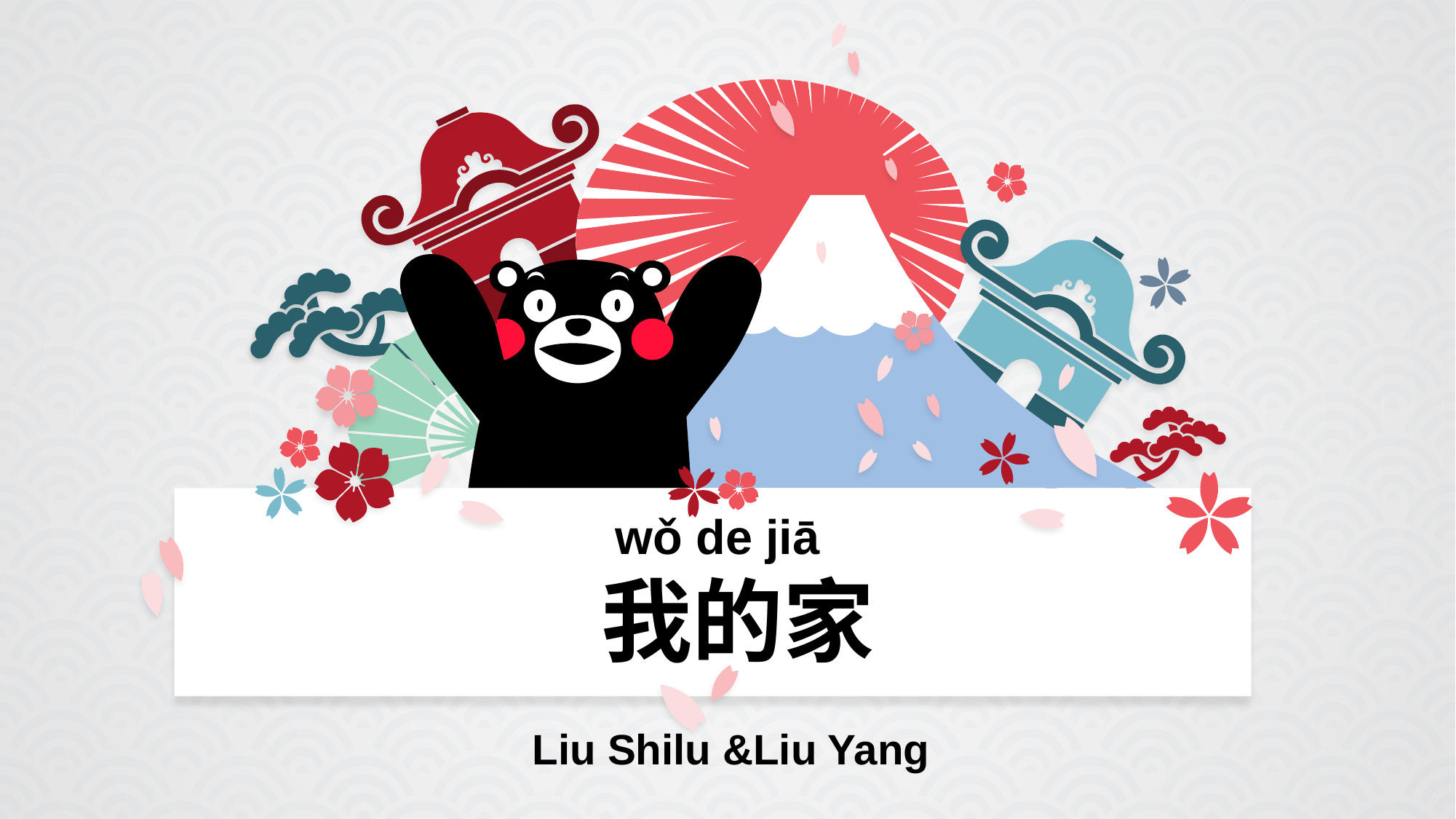

wǒ de jiā
我的家

Liu Shilu &Liu Yang